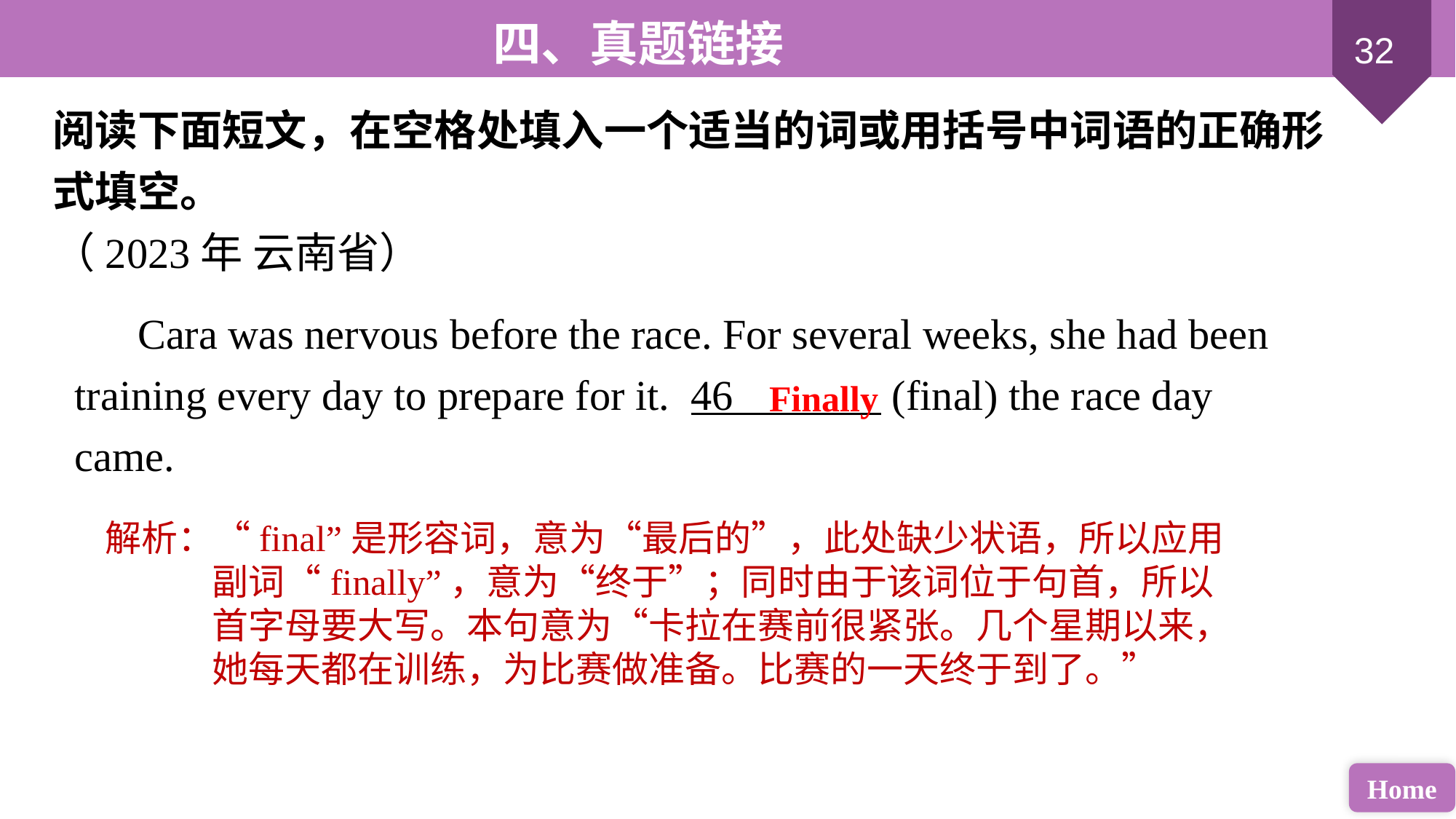

阅读下面短文，在空格处填入一个适当的词或用括号中词语的正确形式填空。
（2023年 云南省）
      Cara was nervous before the race. For several weeks, she had been training every day to prepare for it.  46               (final) the race day came.
Finally
解析：“final”是形容词，意为“最后的”，此处缺少状语，所以应用副词“finally”，意为“终于”；同时由于该词位于句首，所以首字母要大写。本句意为“卡拉在赛前很紧张。几个星期以来，她每天都在训练，为比赛做准备。比赛的一天终于到了。”